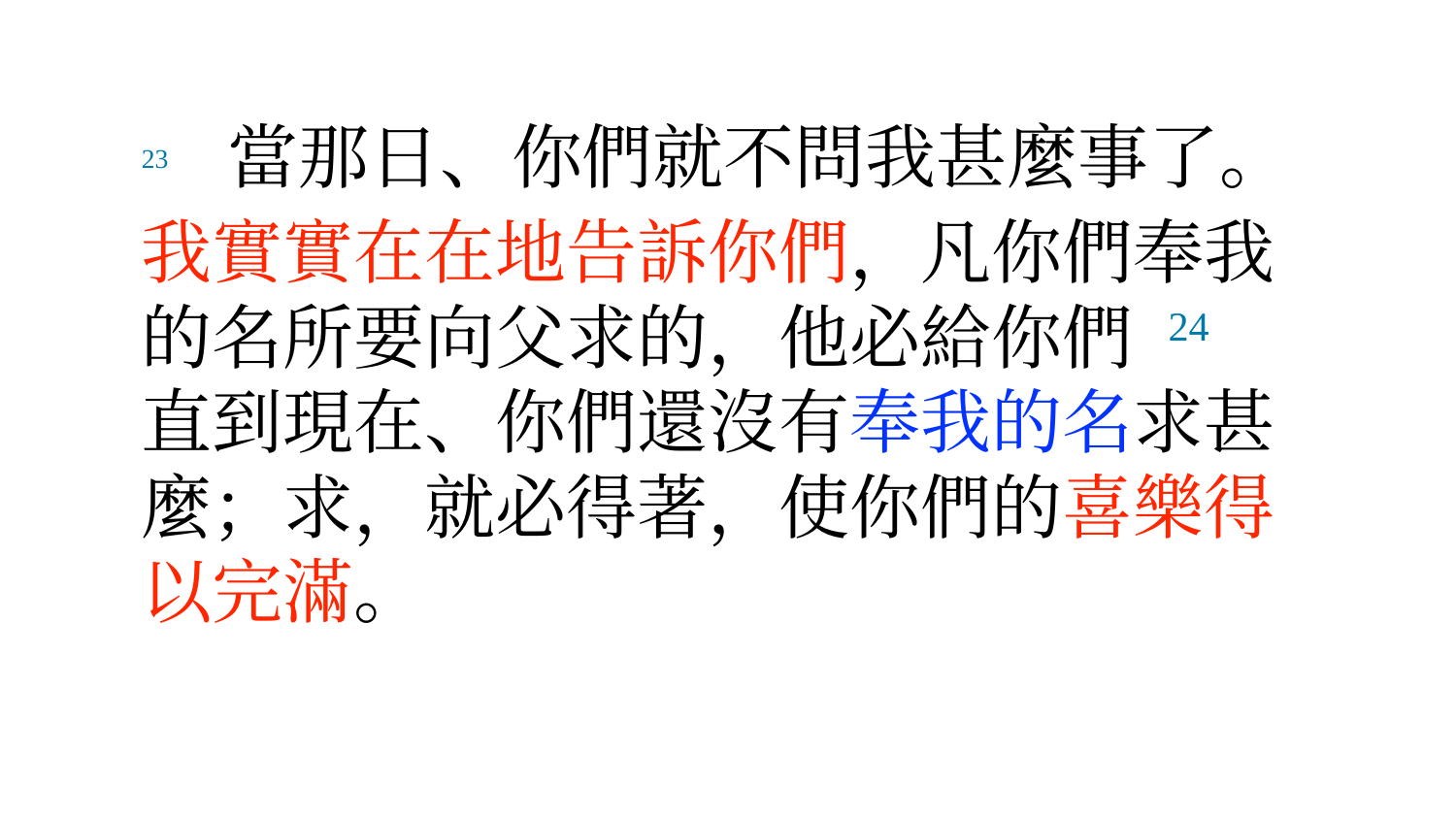

23 當那日、你們就不問我甚麼事了。我實實在在地告訴你們，凡你們奉我的名所要向父求的，他必給你們 24 直到現在、你們還沒有奉我的名求甚麼；求，就必得著，使你們的喜樂得以完滿。